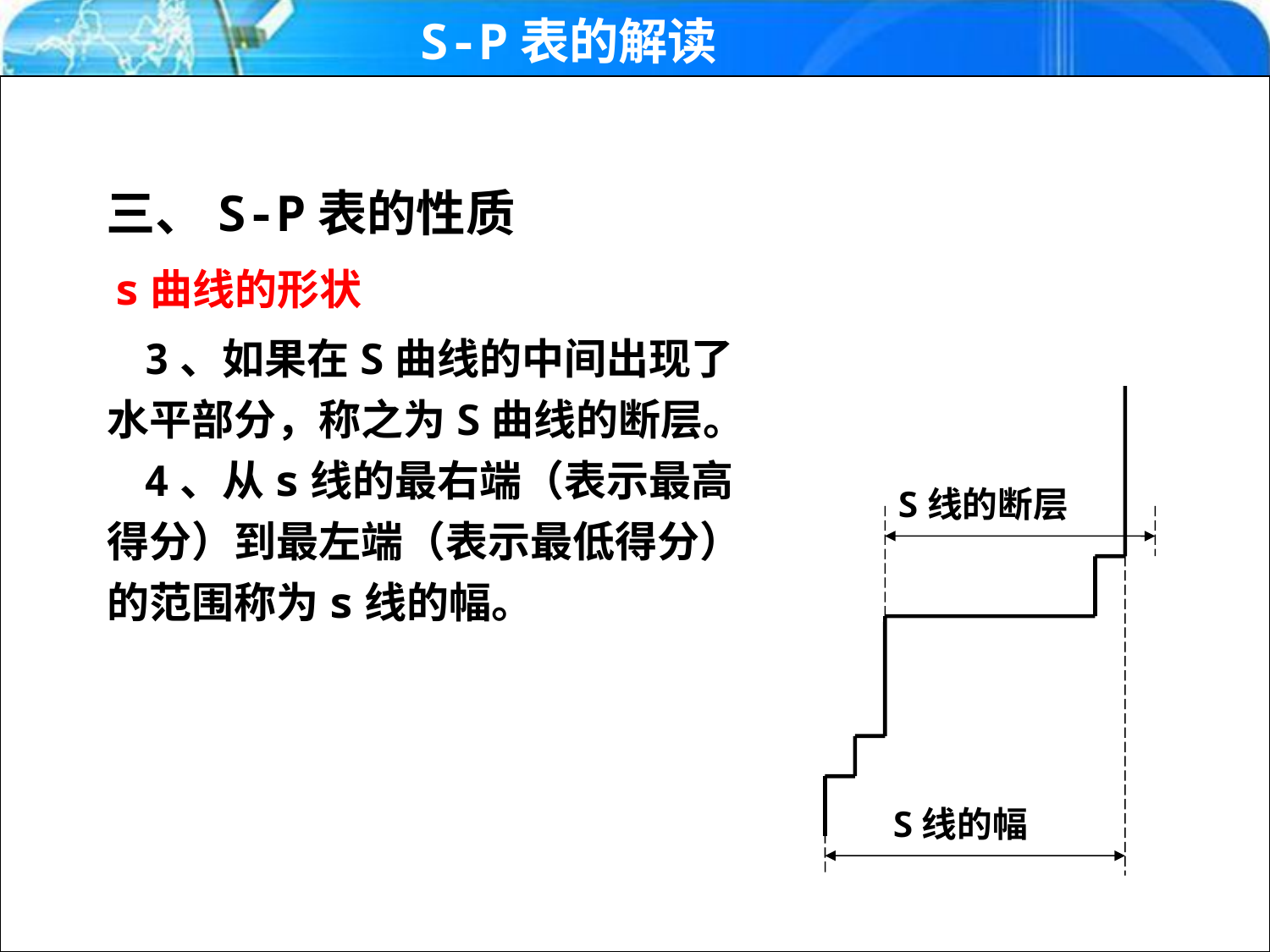

S-P表的解读
三、S-P表的性质
s曲线的形状
3、如果在S曲线的中间出现了水平部分，称之为S曲线的断层。
4、从s线的最右端（表示最高得分）到最左端（表示最低得分）的范围称为s线的幅。

S线的断层

S线的幅